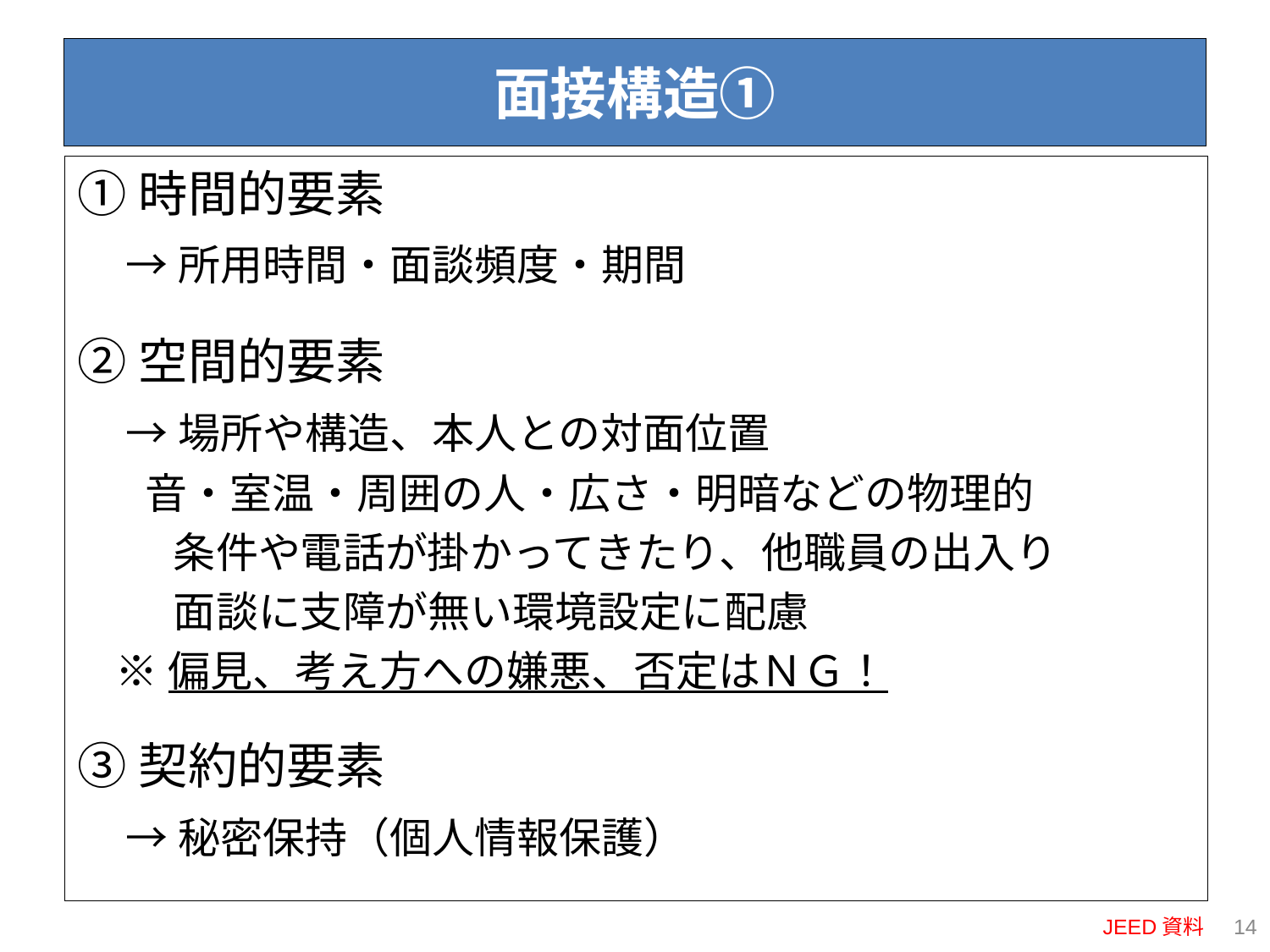

# 面接構造①
①時間的要素
	→所用時間・面談頻度・期間
②空間的要素
	→場所や構造、本人との対面位置
    	 音・室温・周囲の人・広さ・明暗などの物理的
         条件や電話が掛かってきたり、他職員の出入り
         面談に支障が無い環境設定に配慮
    ※偏見、考え方への嫌悪、否定はＮＧ！
③契約的要素
	→秘密保持（個人情報保護）
JEED資料
14